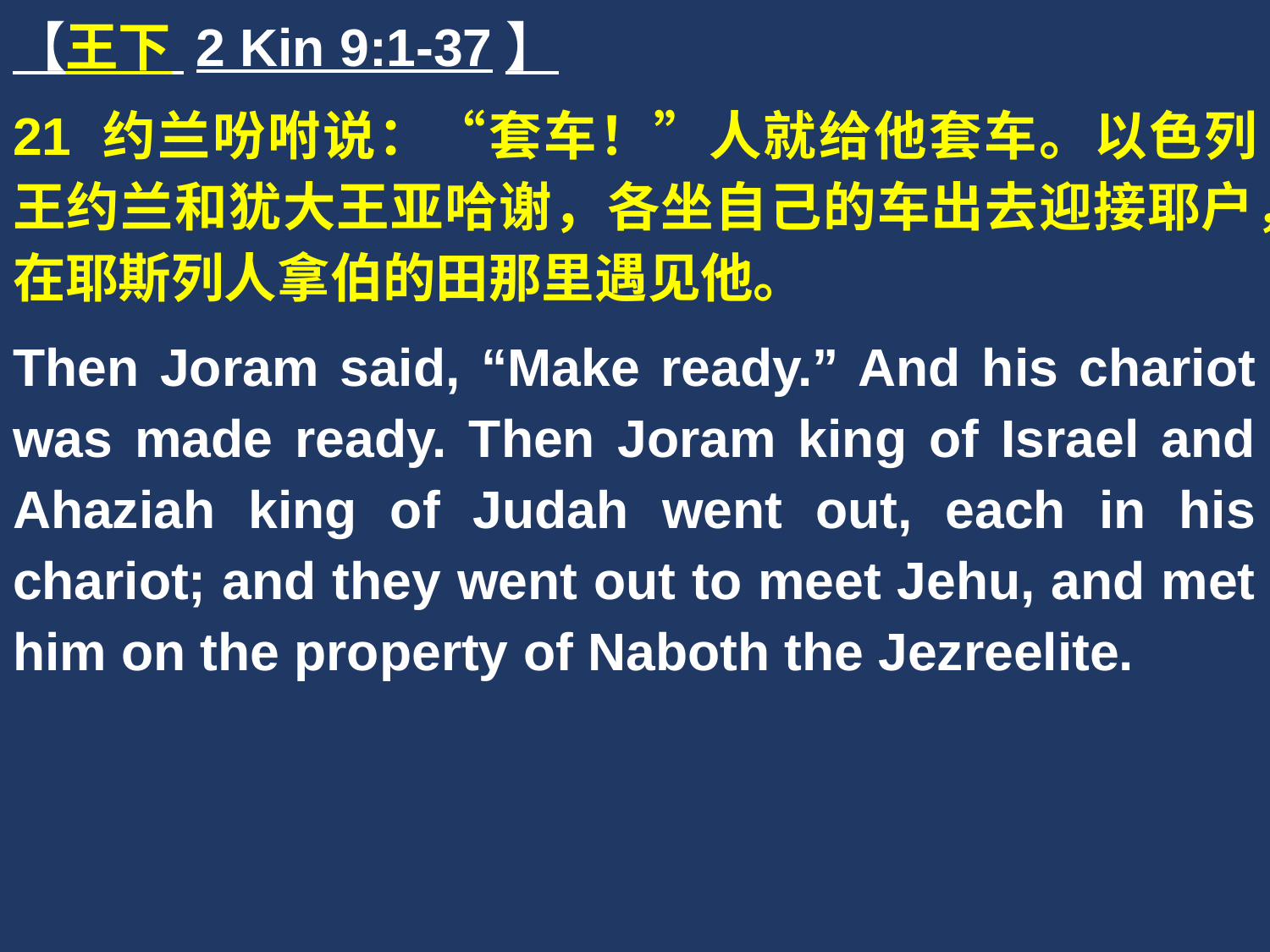

【王下 2 Kin 9:1-37】
21 约兰吩咐说：“套车！”人就给他套车。以色列王约兰和犹大王亚哈谢，各坐自己的车出去迎接耶户，在耶斯列人拿伯的田那里遇见他。
Then Joram said, “Make ready.” And his chariot was made ready. Then Joram king of Israel and Ahaziah king of Judah went out, each in his chariot; and they went out to meet Jehu, and met him on the property of Naboth the Jezreelite.